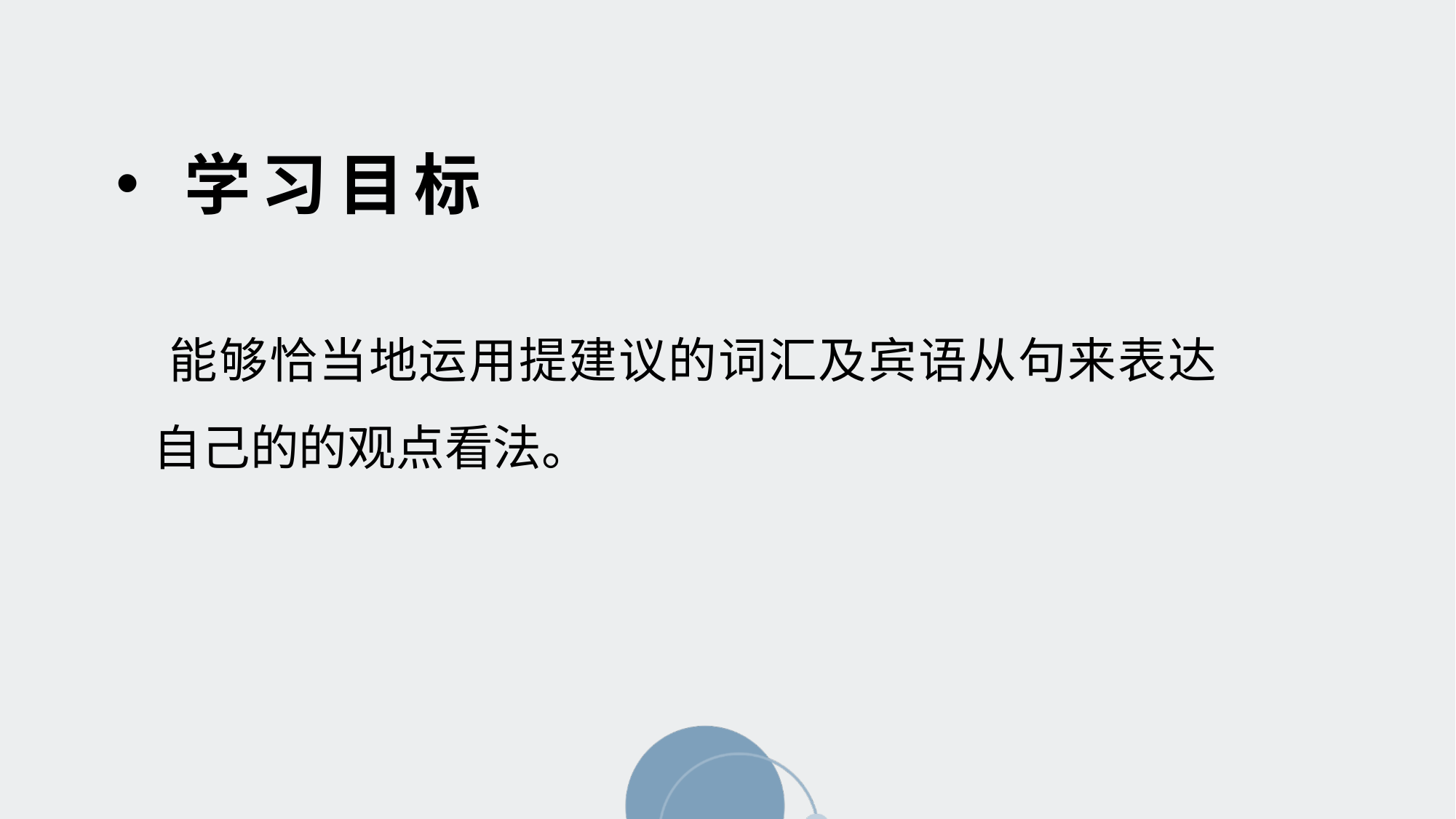

学习目标
能够恰当地运用提建议的词汇及宾语从句来表达自己的的观点看法。